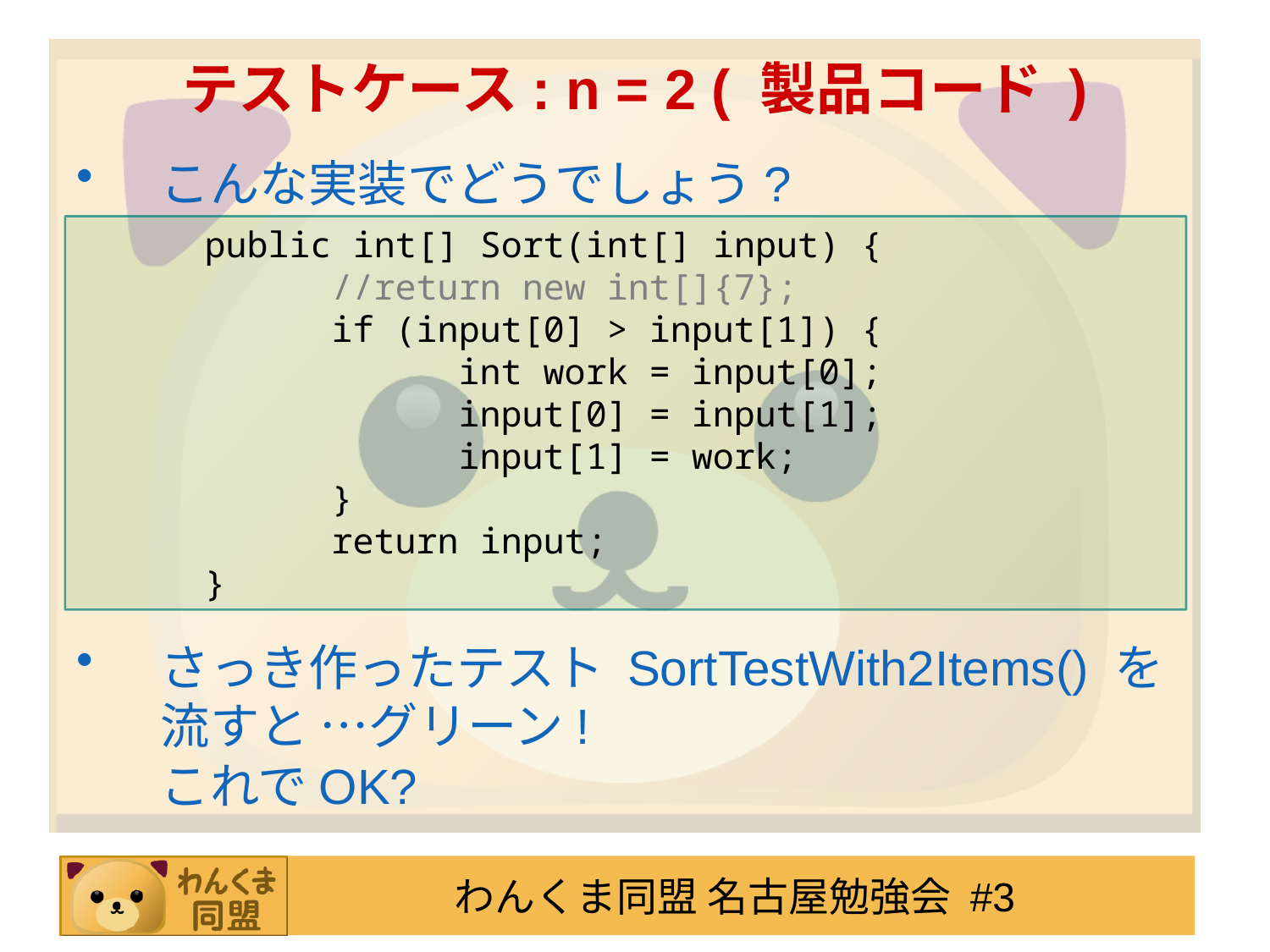

# テストケース: n = 2 ( 製品コード )
こんな実装でどうでしょう?
さっき作ったテスト SortTestWith2Items() を流すと …グリーン!
これでOK?
	public int[] Sort(int[] input) {
		//return new int[]{7};
		if (input[0] > input[1]) {
			int work = input[0];
			input[0] = input[1];
			input[1] = work;
		}
		return input;
	}